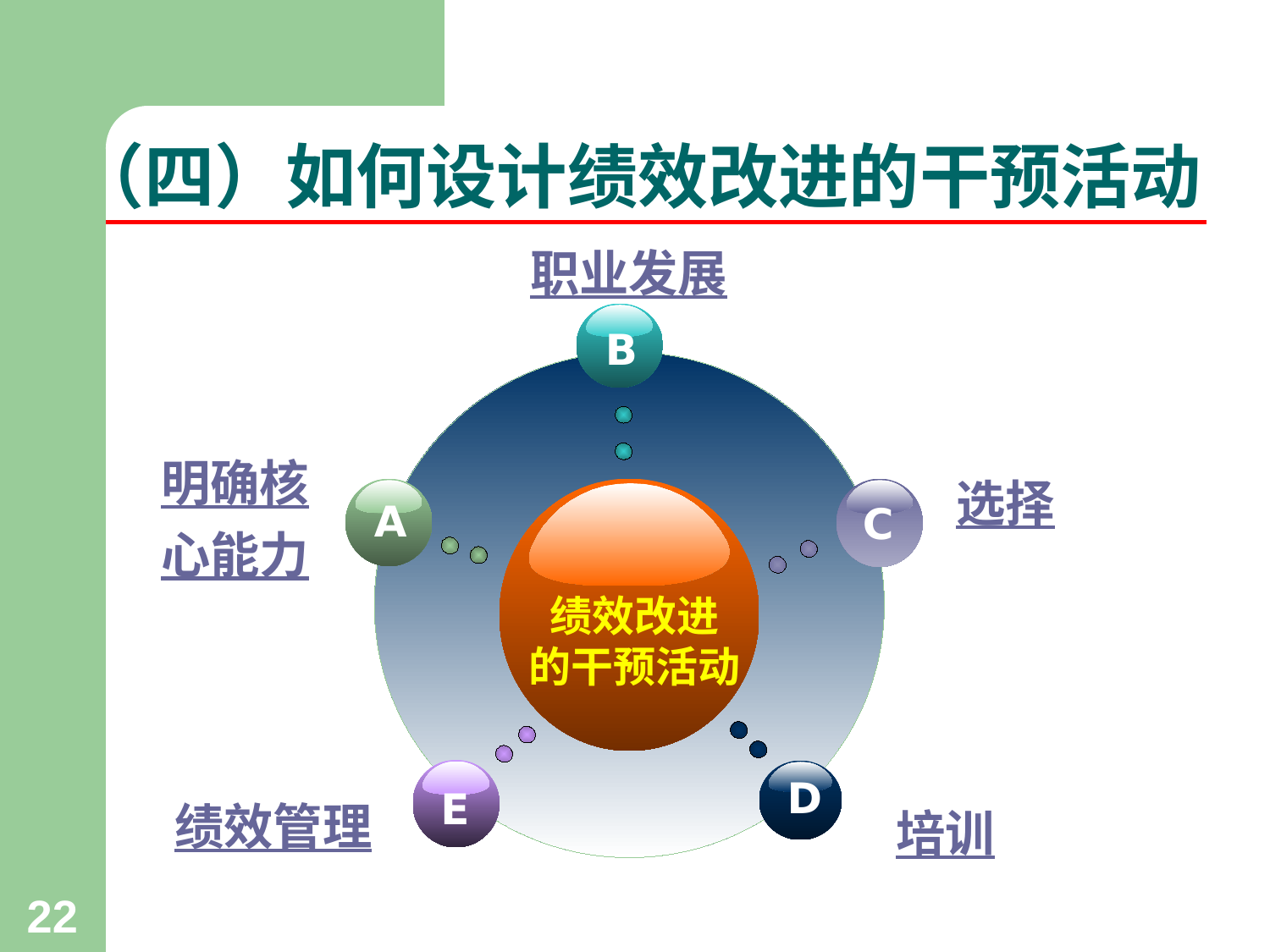

（四）如何设计绩效改进的干预活动
职业发展

B

明确核
心能力
选择

A

C

绩效改进
的干预活动

E

D
绩效管理
培训
# 22